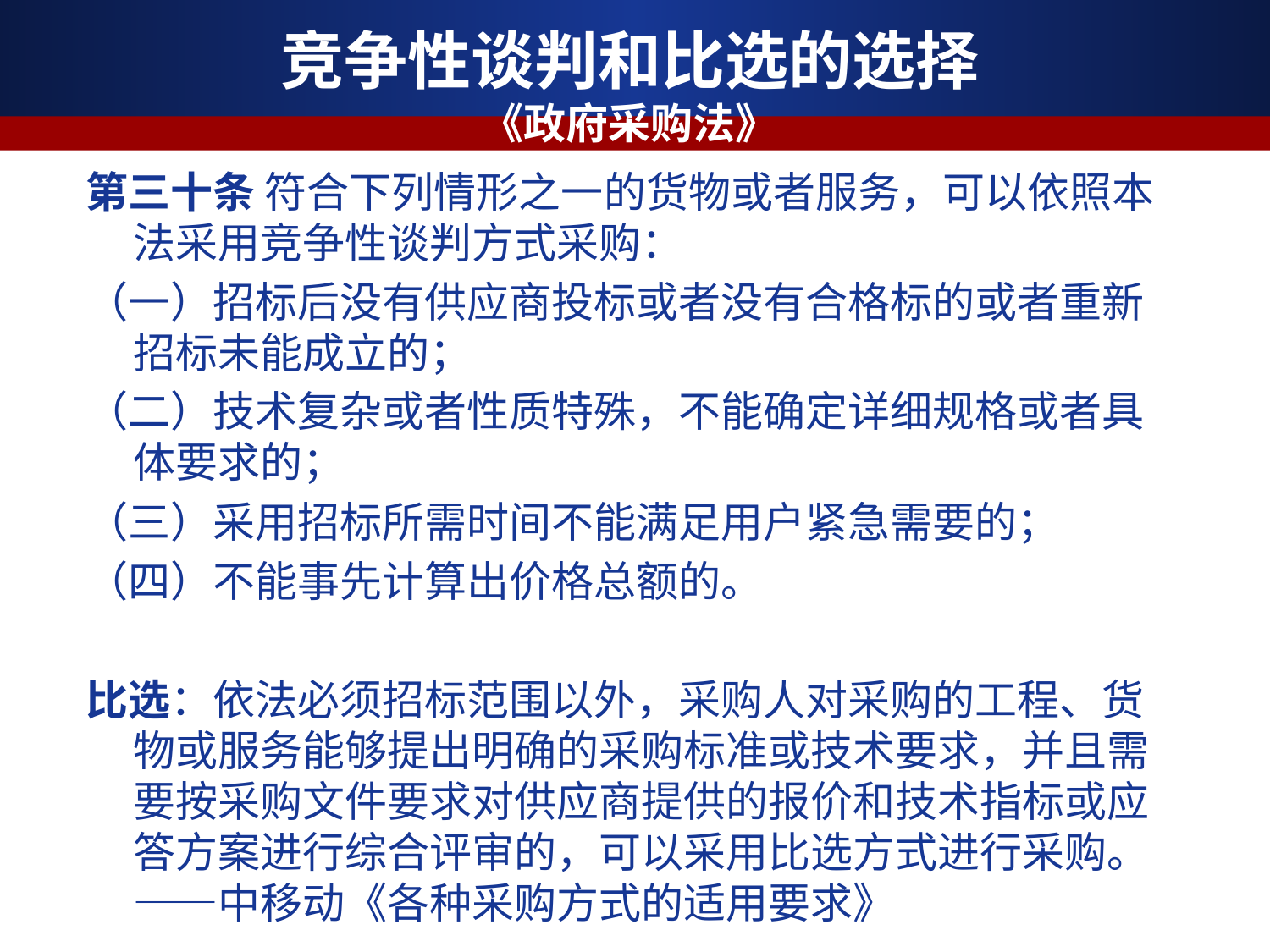

# 竞争性谈判和比选的选择 《政府采购法》
第三十条 符合下列情形之一的货物或者服务，可以依照本法采用竞争性谈判方式采购：
（一）招标后没有供应商投标或者没有合格标的或者重新招标未能成立的；
（二）技术复杂或者性质特殊，不能确定详细规格或者具体要求的；
（三）采用招标所需时间不能满足用户紧急需要的；
（四）不能事先计算出价格总额的。

比选：依法必须招标范围以外，采购人对采购的工程、货物或服务能够提出明确的采购标准或技术要求，并且需要按采购文件要求对供应商提供的报价和技术指标或应答方案进行综合评审的，可以采用比选方式进行采购。——中移动《各种采购方式的适用要求》